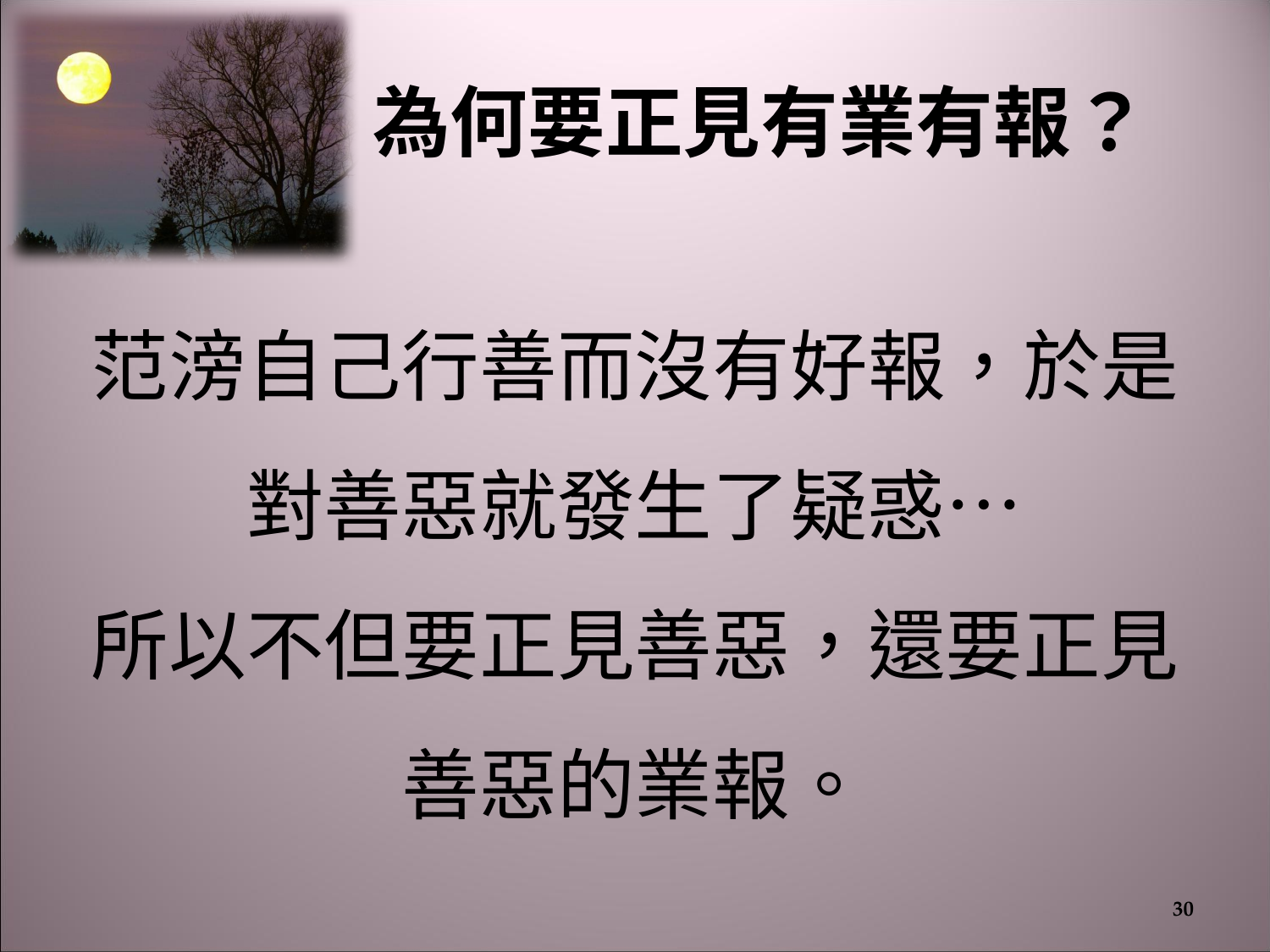

# 為何要正見有業有報？
范滂自己行善而沒有好報，於是對善惡就發生了疑惑…
所以不但要正見善惡，還要正見善惡的業報。
30